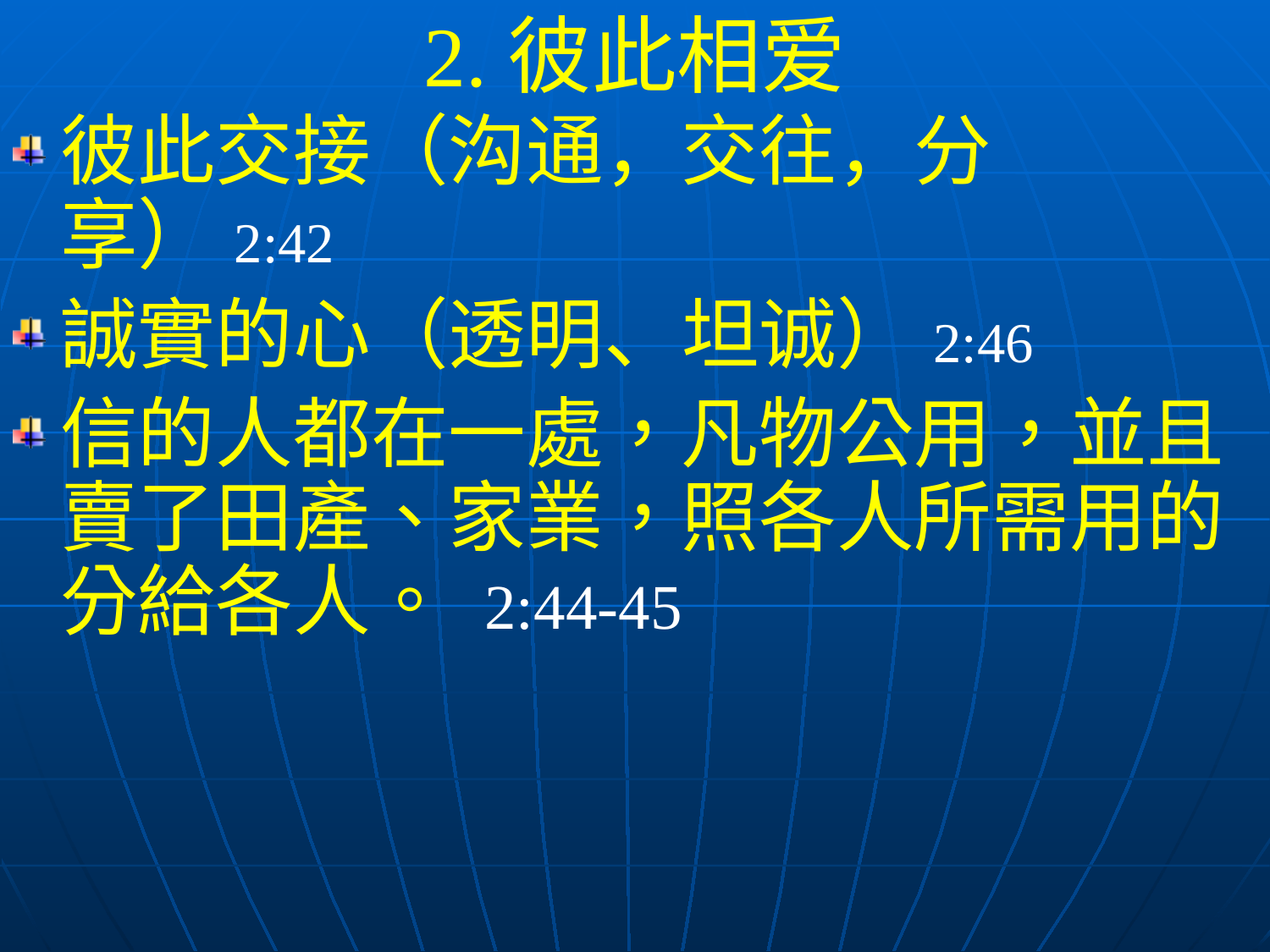

2.彼此相爱
彼此交接（沟通，交往，分享）2:42
誠實的心（透明、坦诚）2:46
信的人都在一處，凡物公用，並且賣了田產、家業，照各人所需用的分給各人。 2:44-45